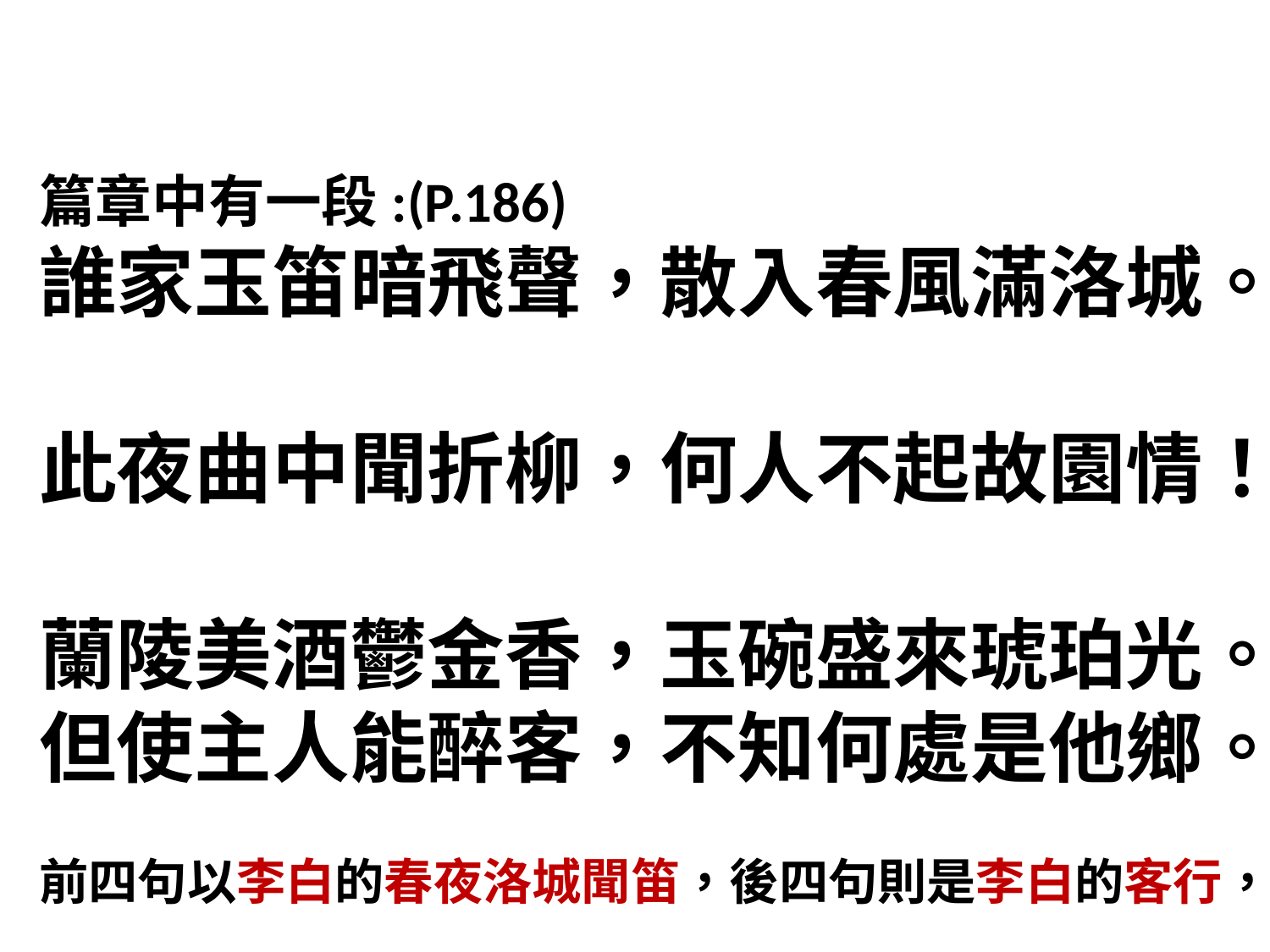

篇章中有一段:(P.186)
誰家玉笛暗飛聲，散入春風滿洛城。
此夜曲中聞折柳，何人不起故園情！

蘭陵美酒鬱金香，玉碗盛來琥珀光。
但使主人能醉客，不知何處是他鄉。

前四句以李白的春夜洛城聞笛，後四句則是李白的客行，